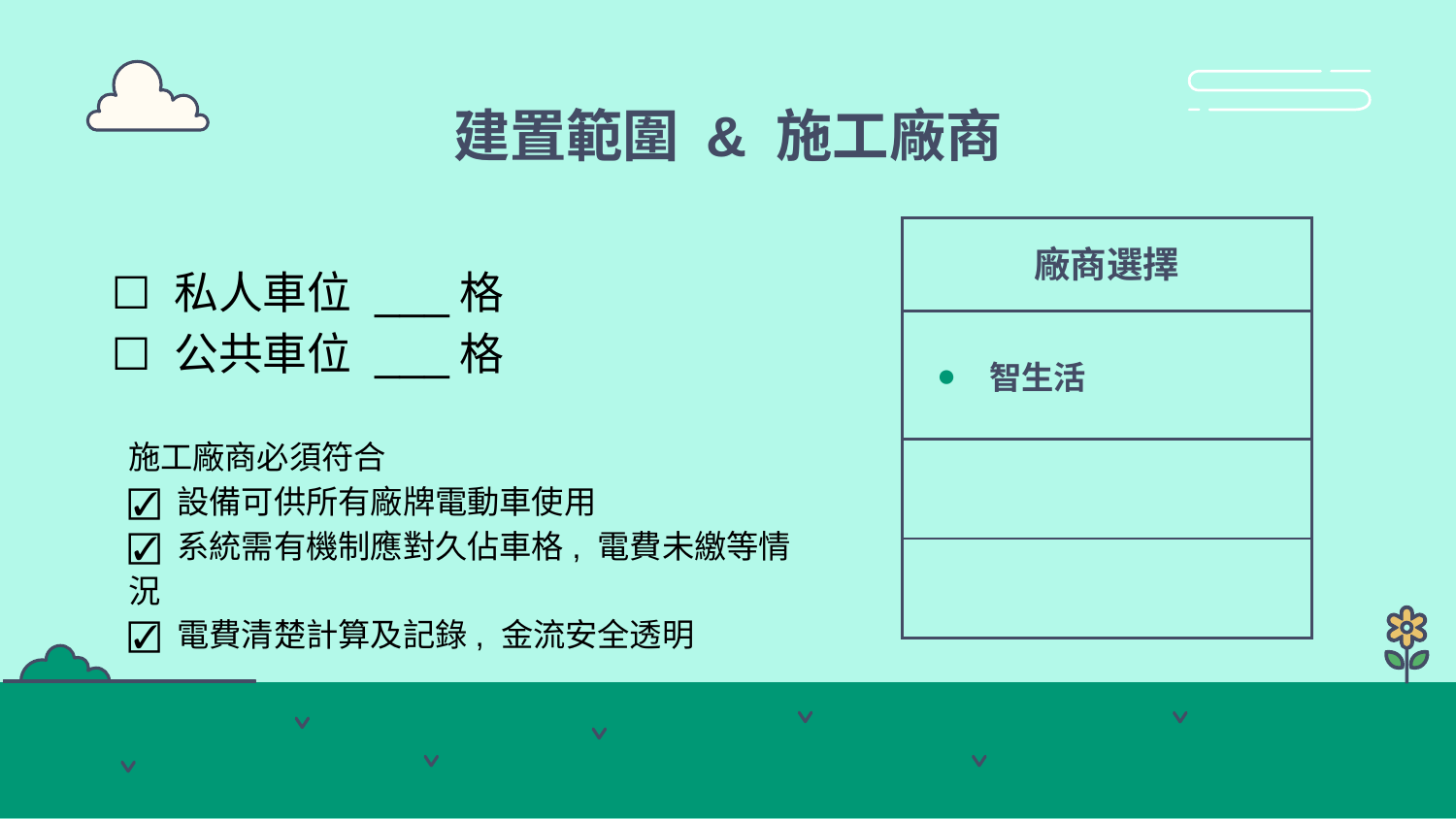

# 建置範圍 & 施工廠商
| 廠商選擇 |
| --- |
| 智生活 |
|  |
|  |
☐ 私人車位 ___格
☐ 公共車位 ___格
施工廠商必須符合
☑ 設備可供所有廠牌電動車使用
☑ 系統需有機制應對久佔車格, 電費未繳等情況
☑ 電費清楚計算及記錄, 金流安全透明